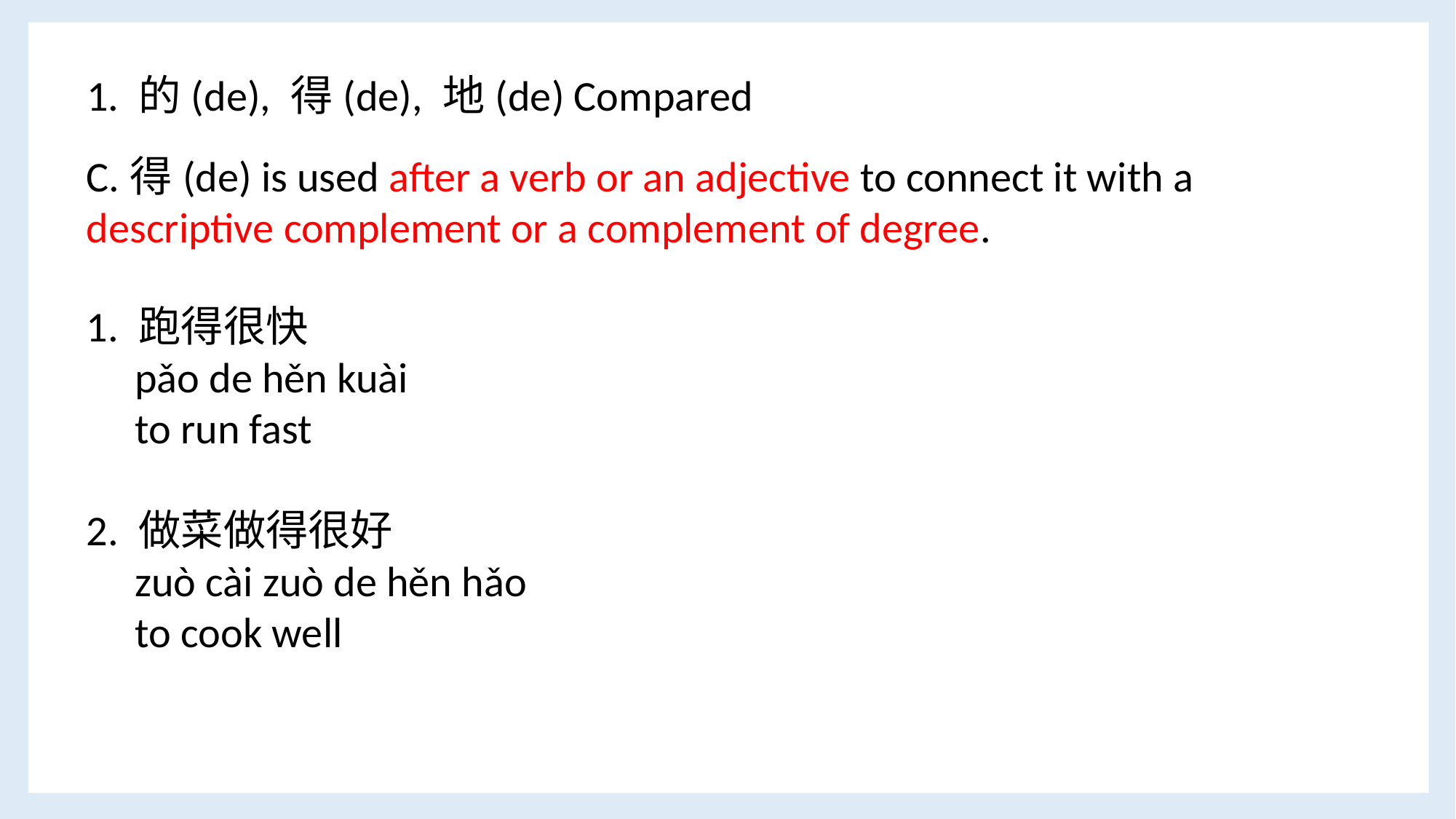

1. 的(de), 得(de), 地(de) Compared
C.得(de) is used after a verb or an adjective to connect it with a descriptive complement or a complement of degree.
1. 跑得很快
     pǎo de hěn kuài
     to run fast

2. 做菜做得很好
     zuò cài zuò de hěn hǎo
     to cook well